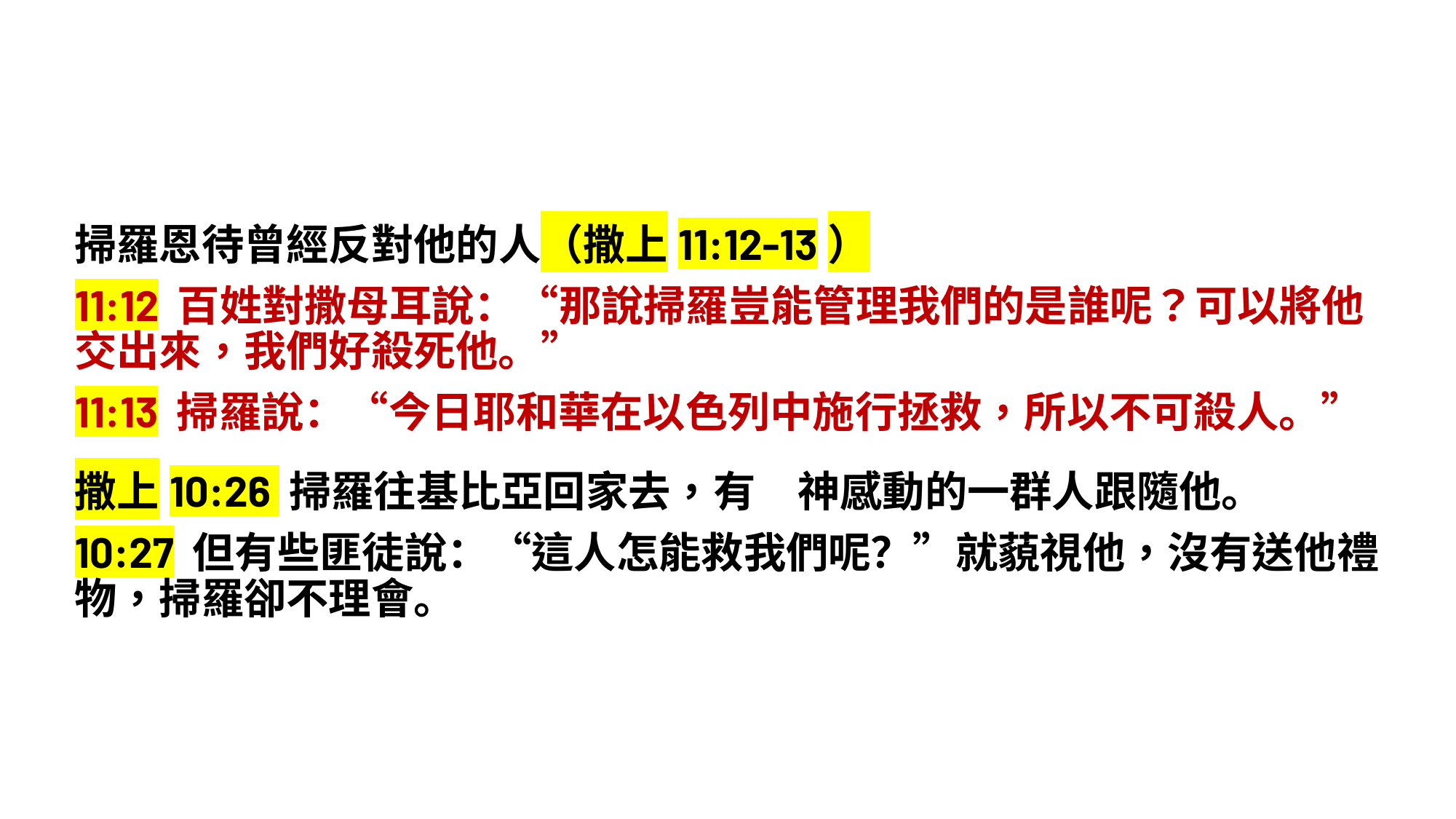

掃羅恩待曾經反對他的人（撒上11:12-13）
11:12 百姓對撒母耳說：“那說掃羅豈能管理我們的是誰呢？可以將他交出來，我們好殺死他。”
11:13 掃羅說：“今日耶和華在以色列中施行拯救，所以不可殺人。”

撒上10:26 掃羅往基比亞回家去，有　神感動的一群人跟隨他。
10:27 但有些匪徒說：“這人怎能救我們呢？”就藐視他，沒有送他禮物，掃羅卻不理會。